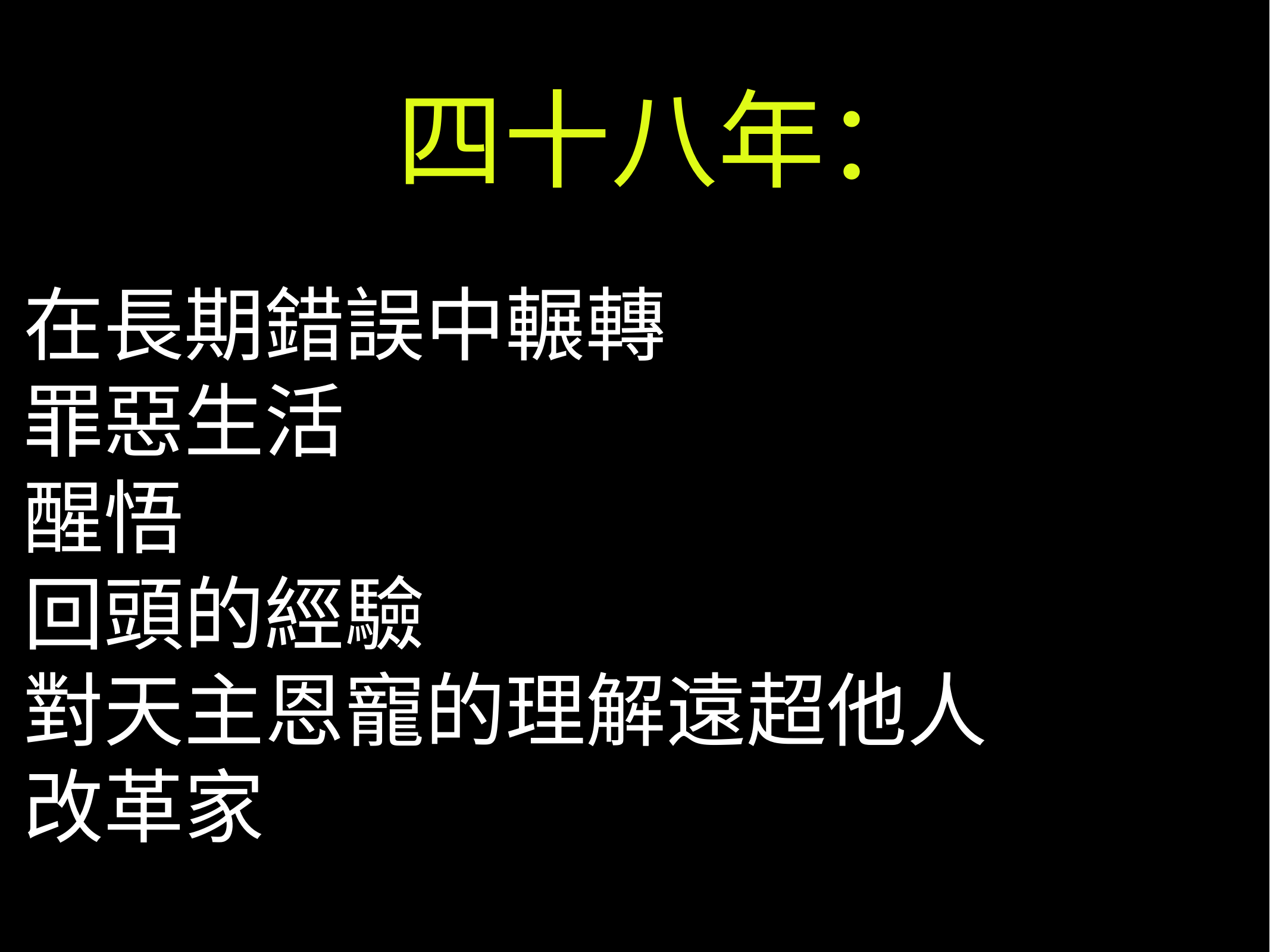

四十八年：

在長期錯誤中輾轉
罪惡生活
醒悟
回頭的經驗
對天主恩寵的理解遠超他人
改革家